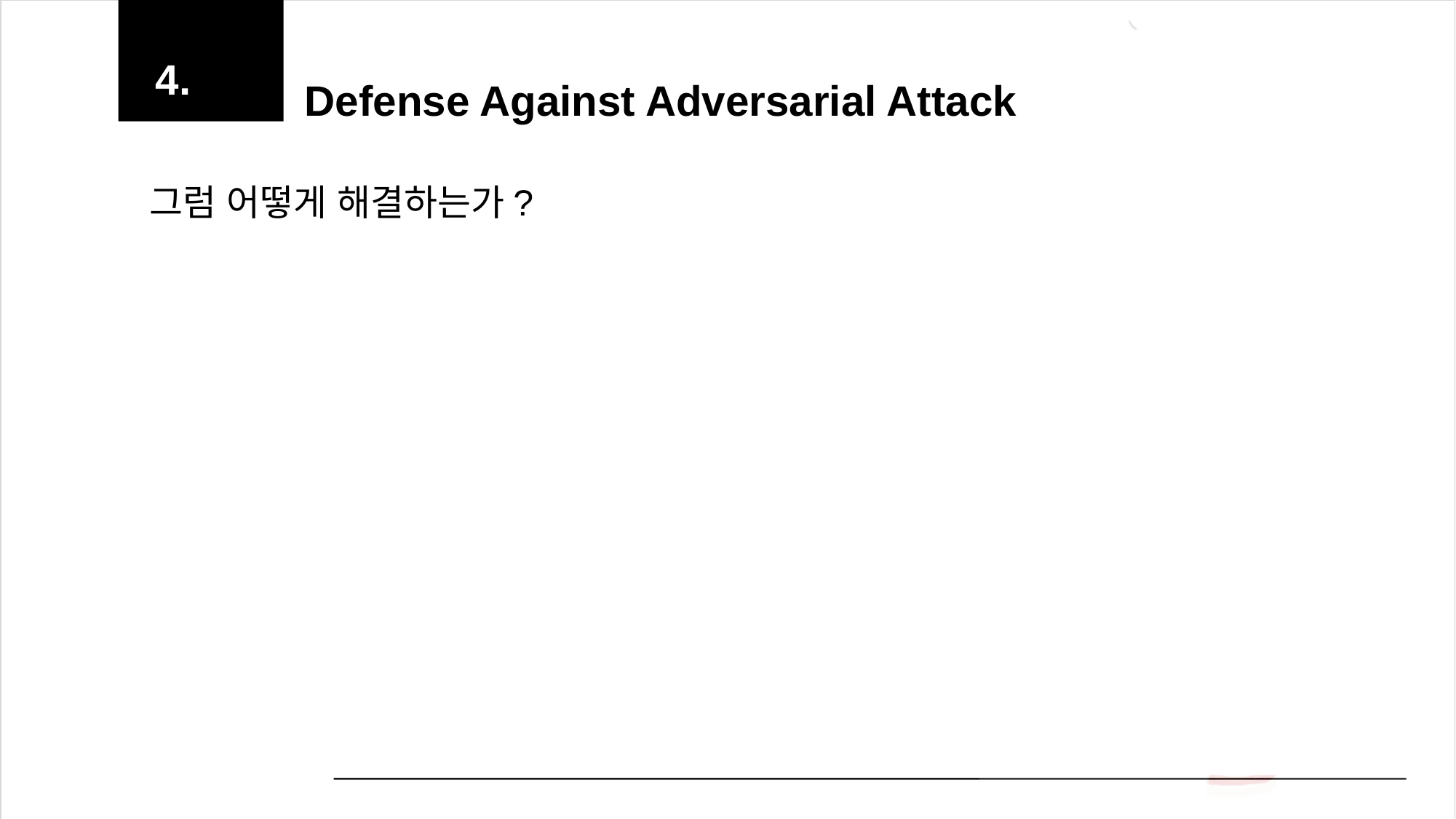

4.
Defense Against Adversarial Attack

그럼 어떻게 해결하는가?